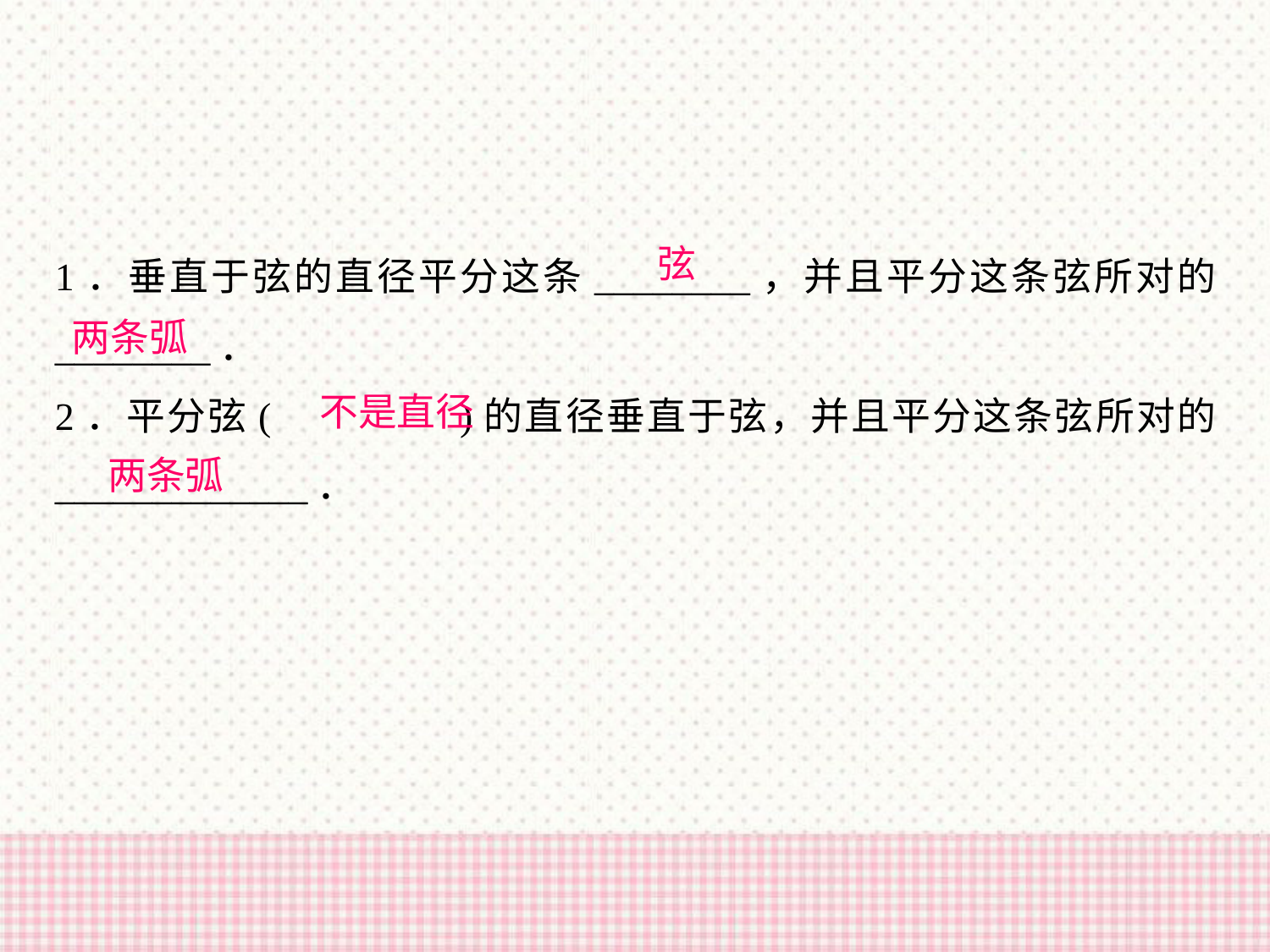

1．垂直于弦的直径平分这条________，并且平分这条弦所对的________．
2．平分弦(　　        )的直径垂直于弦，并且平分这条弦所对的_____________．
弦
两条弧
不是直径
两条弧